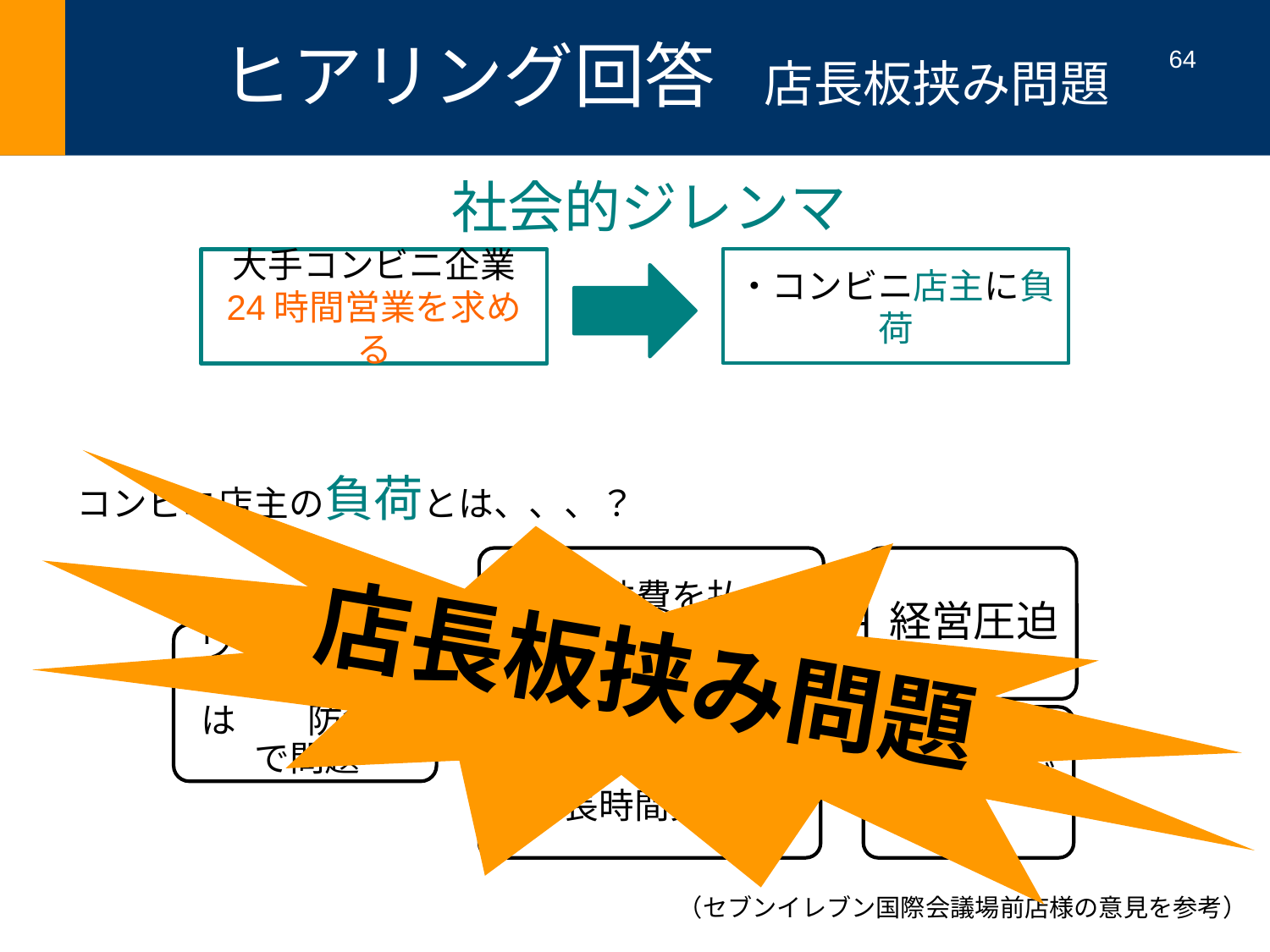

ヒアリング回答　店長板挟み問題
64
社会的ジレンマ
・コンビニ店主に負荷
大手コンビニ企業
24時間営業を求める

コンビニ店主の負荷とは、、、？
ワンオペでの　　深夜営業は　　防犯等で問題

高い人件費を払って
２人以上雇う

経営圧迫

店長、オーナーが
長時間労働

心身共に　ぼろぼろ
店長板挟み問題

（セブンイレブン国際会議場前店様の意見を参考）